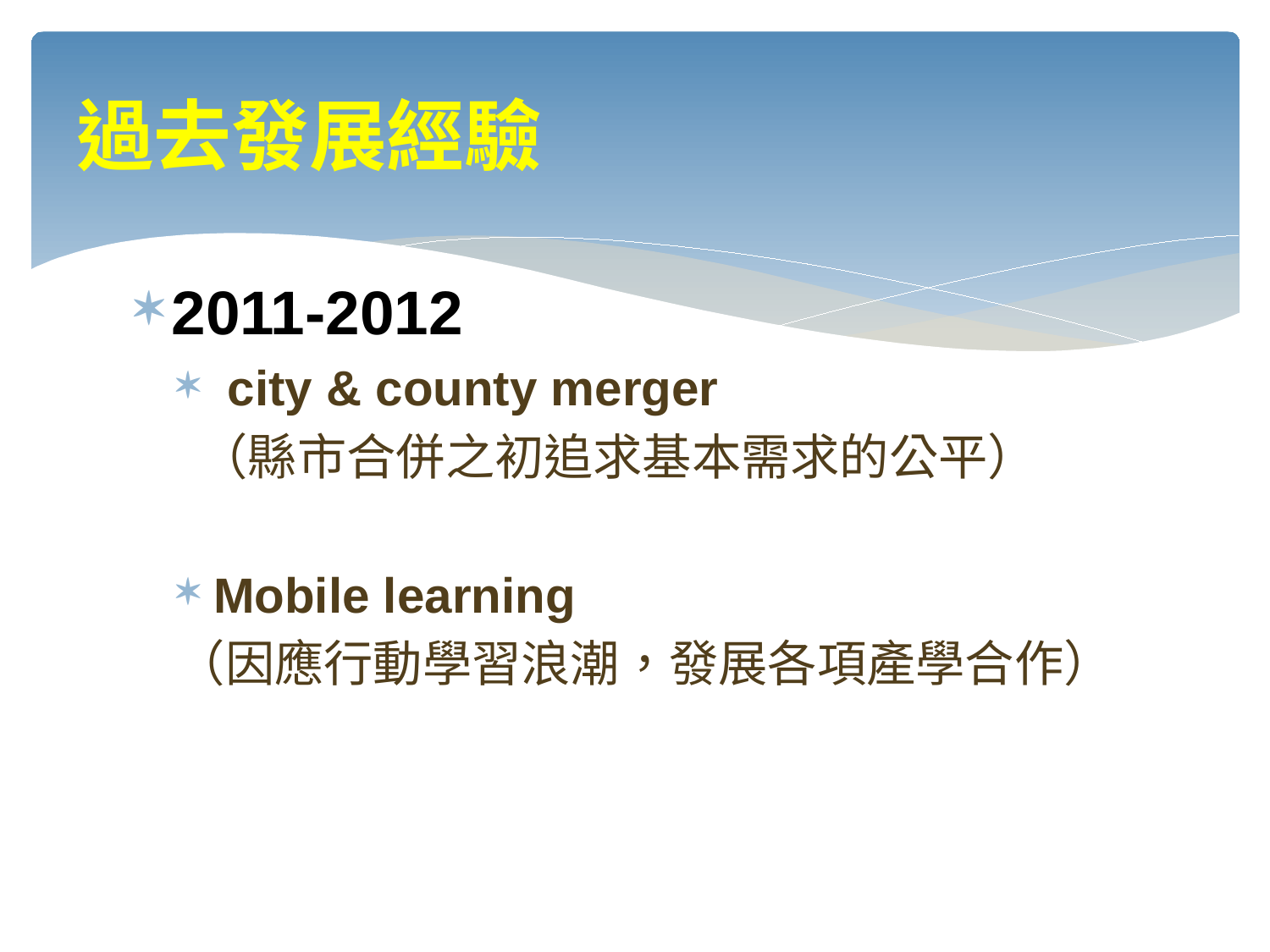

# 過去發展經驗
2011-2012
 city & county merger
 （縣市合併之初追求基本需求的公平）

Mobile learning
（因應行動學習浪潮，發展各項產學合作）